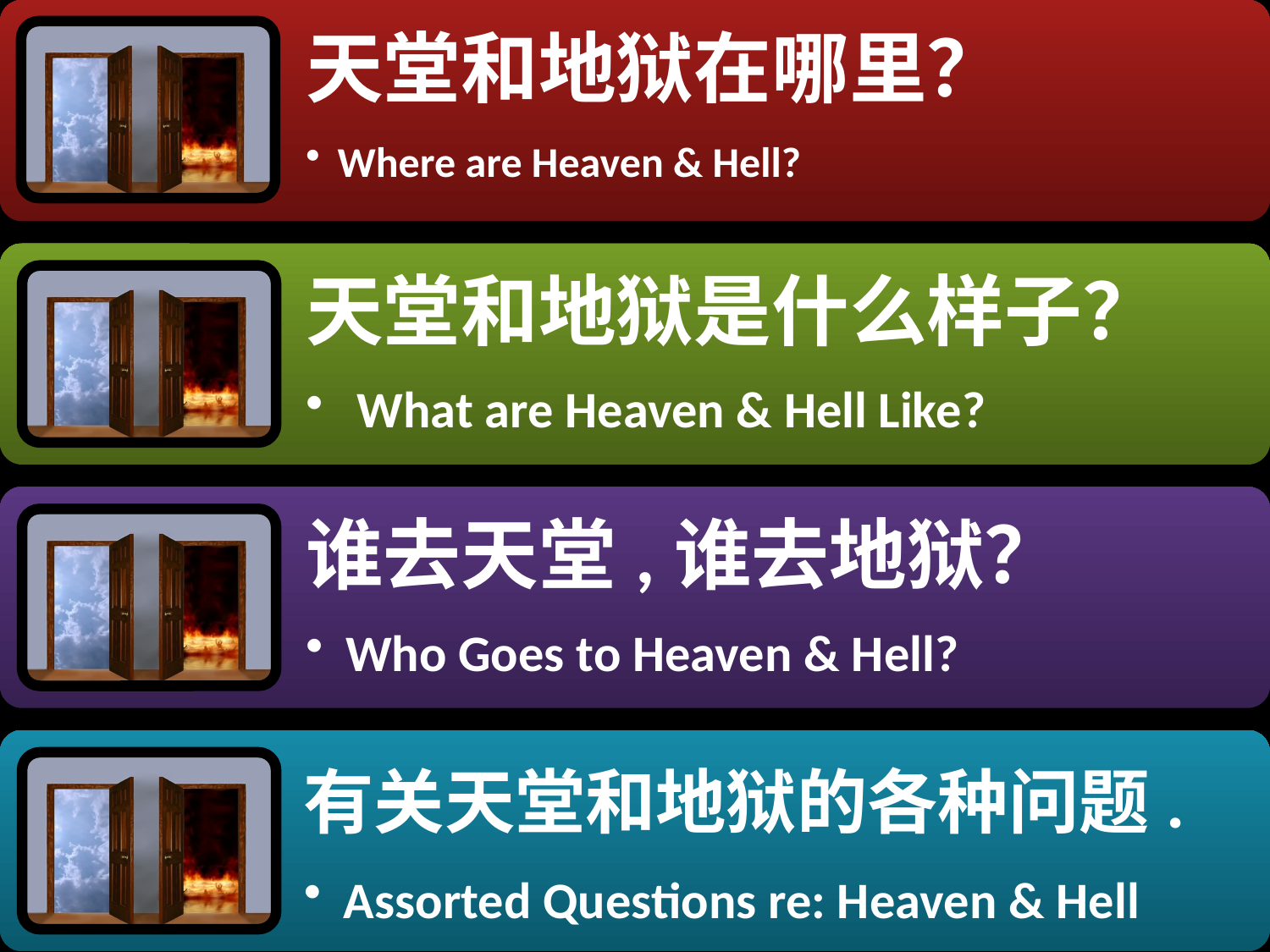

天堂和地狱在哪里？
Where are Heaven & Hell?
天堂和地狱是什么样子？
 What are Heaven & Hell Like?
谁去天堂,谁去地狱？
Who Goes to Heaven & Hell?
有关天堂和地狱的各种问题.
Assorted Questions re: Heaven & Hell